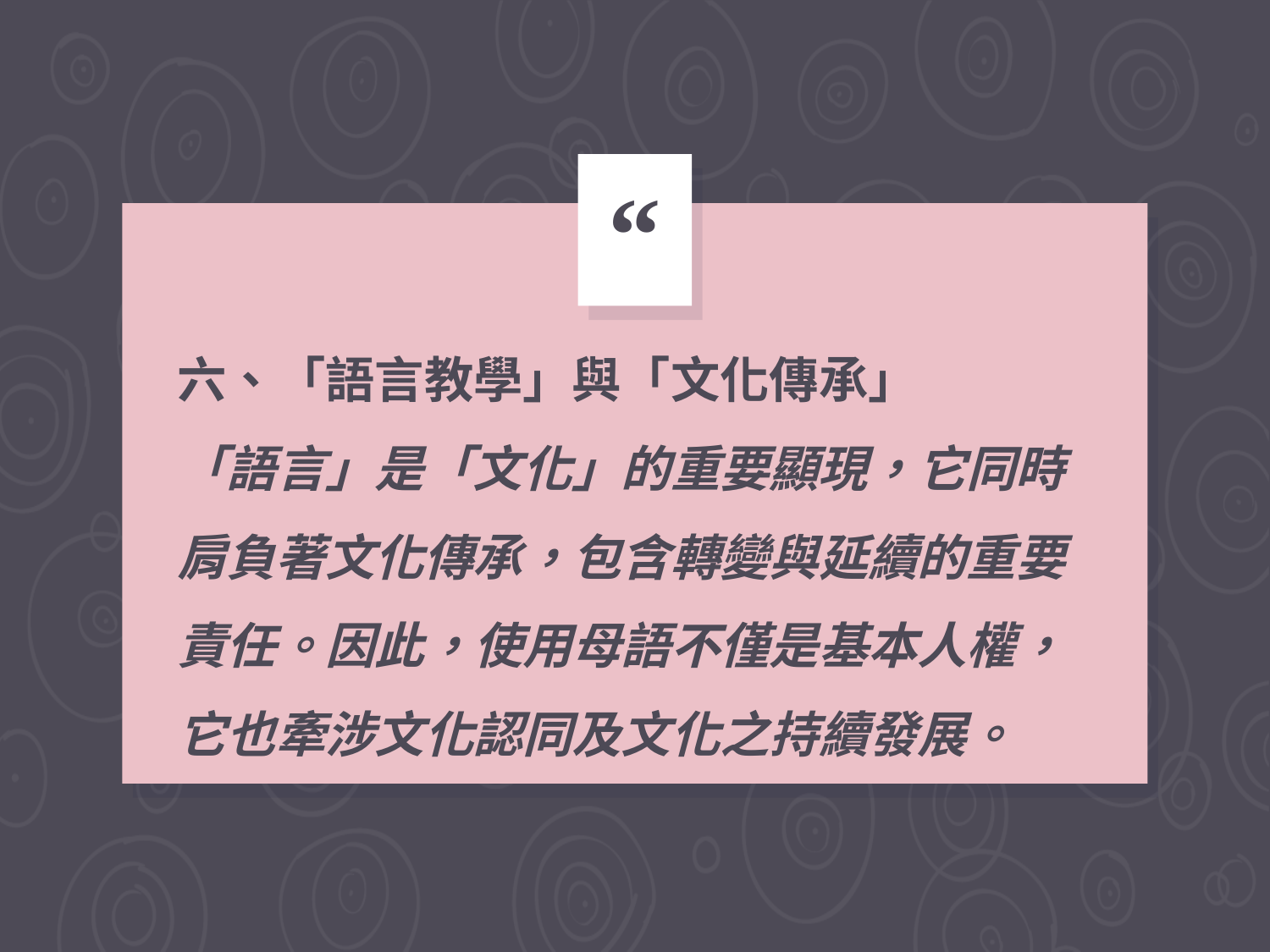

六、「語言教學」與「文化傳承」
「語言」是「文化」的重要顯現，它同時肩負著文化傳承，包含轉變與延續的重要責任。因此，使用母語不僅是基本人權，它也牽涉文化認同及文化之持續發展。